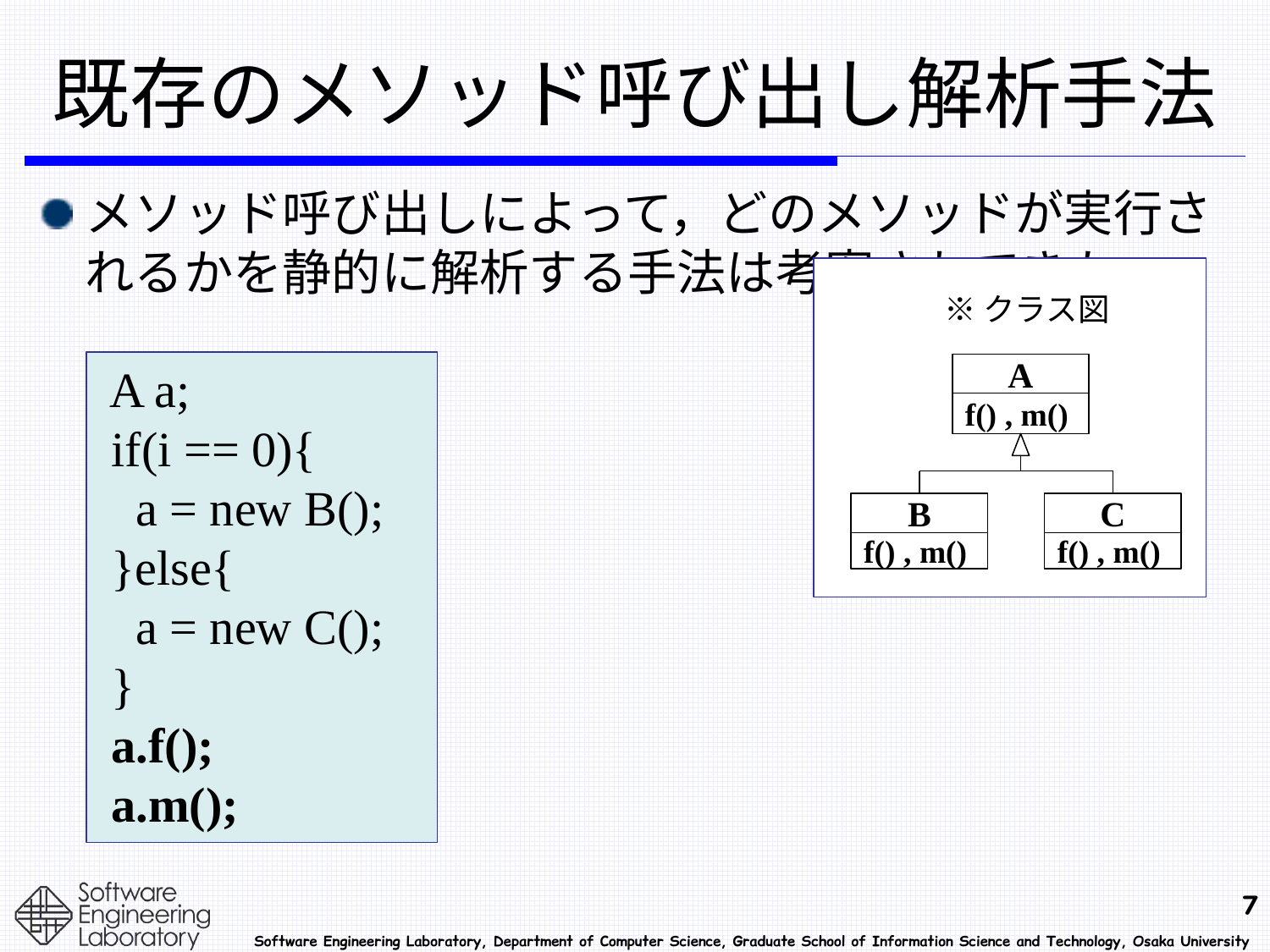

# 既存のメソッド呼び出し解析手法
メソッド呼び出しによって，どのメソッドが実行されるかを静的に解析する手法は考案されてきた．

※クラス図
A
f() , m()

B
f() , m()
C
f() , m()
 A a;
 if(i == 0){
   a = new B();
 }else{
   a = new C();
 }
 a.f();
 a.m();